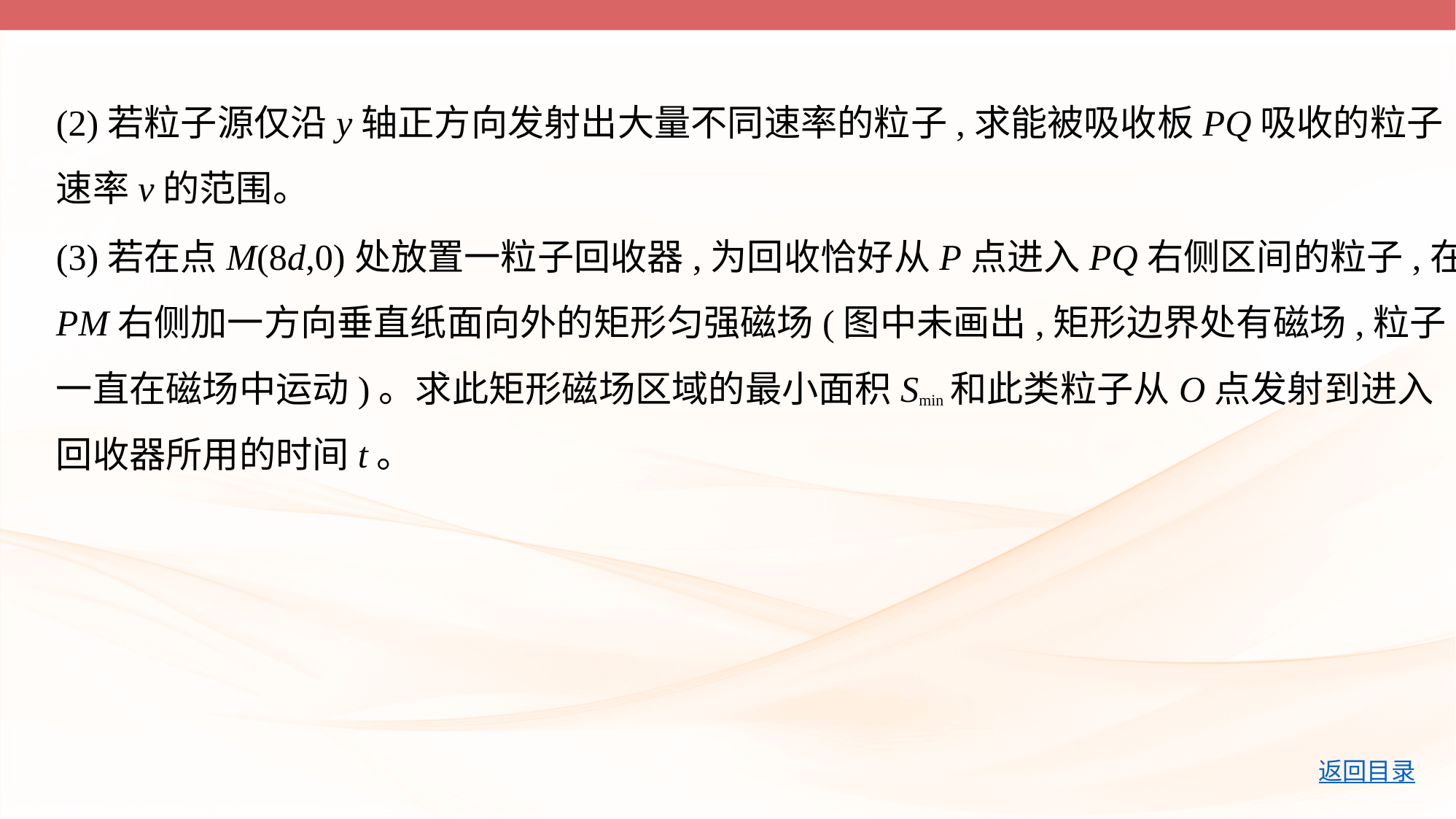

(2)若粒子源仅沿y轴正方向发射出大量不同速率的粒子,求能被吸收板PQ吸收的粒子
速率v的范围。
(3)若在点M(8d,0)处放置一粒子回收器,为回收恰好从P点进入PQ右侧区间的粒子,在
PM右侧加一方向垂直纸面向外的矩形匀强磁场(图中未画出,矩形边界处有磁场,粒子
一直在磁场中运动)。求此矩形磁场区域的最小面积Smin和此类粒子从O点发射到进入
回收器所用的时间t。